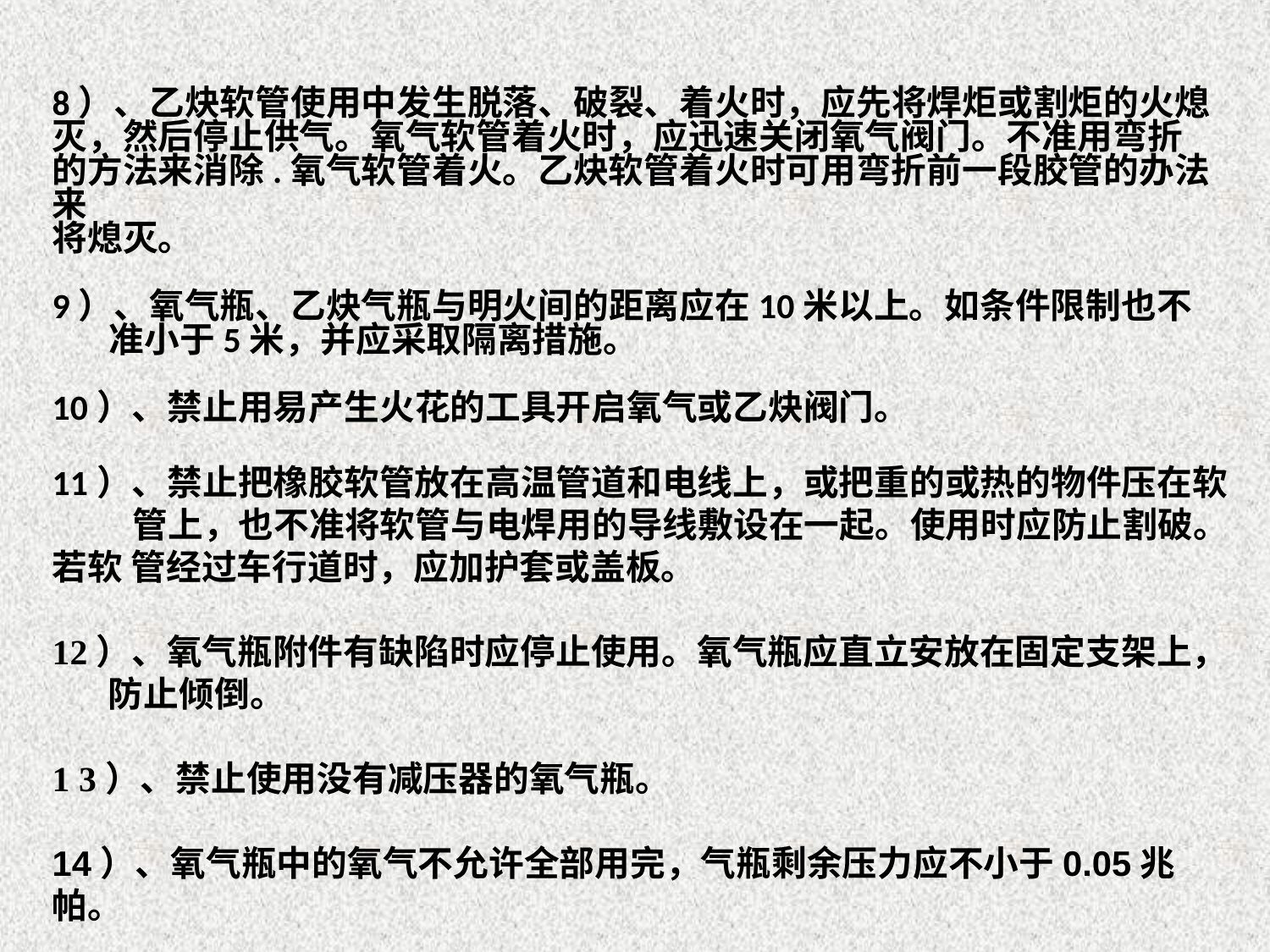

8）、乙炔软管使用中发生脱落、破裂、着火时，应先将焊炬或割炬的火熄
灭，然后停止供气。氧气软管着火时，应迅速关闭氧气阀门。不准用弯折
的方法来消除.氧气软管着火。乙炔软管着火时可用弯折前一段胶管的办法来
将熄灭。

9）、氧气瓶、乙炔气瓶与明火间的距离应在10米以上。如条件限制也不
      准小于5米，并应采取隔离措施。

10）、禁止用易产生火花的工具开启氧气或乙炔阀门。

11）、禁止把橡胶软管放在高温管道和电线上，或把重的或热的物件压在软            管上，也不准将软管与电焊用的导线敷设在一起。使用时应防止割破。若软 管经过车行道时，应加护套或盖板。

12）、氧气瓶附件有缺陷时应停止使用。氧气瓶应直立安放在固定支架上，         防止倾倒。

1 3）、禁止使用没有减压器的氧气瓶。

14）、氧气瓶中的氧气不允许全部用完，气瓶剩余压力应不小于0.05兆帕。